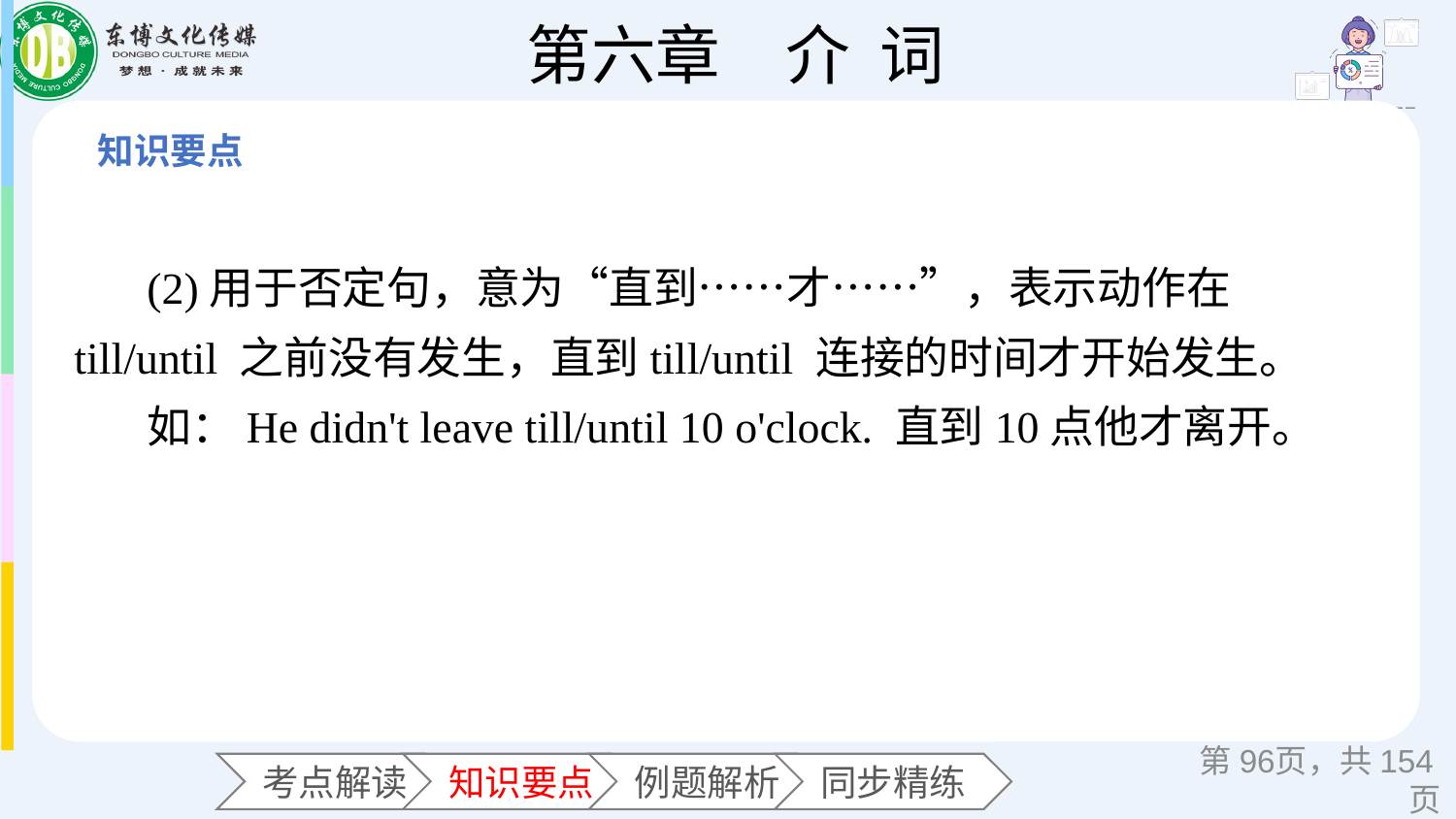

(2)用于否定句，意为“直到……才……”，表示动作在till/until 之前没有发生，直到till/until 连接的时间才开始发生。
如：He didn't leave till/until 10 o'clock. 直到10点他才离开。
第96页，共154页